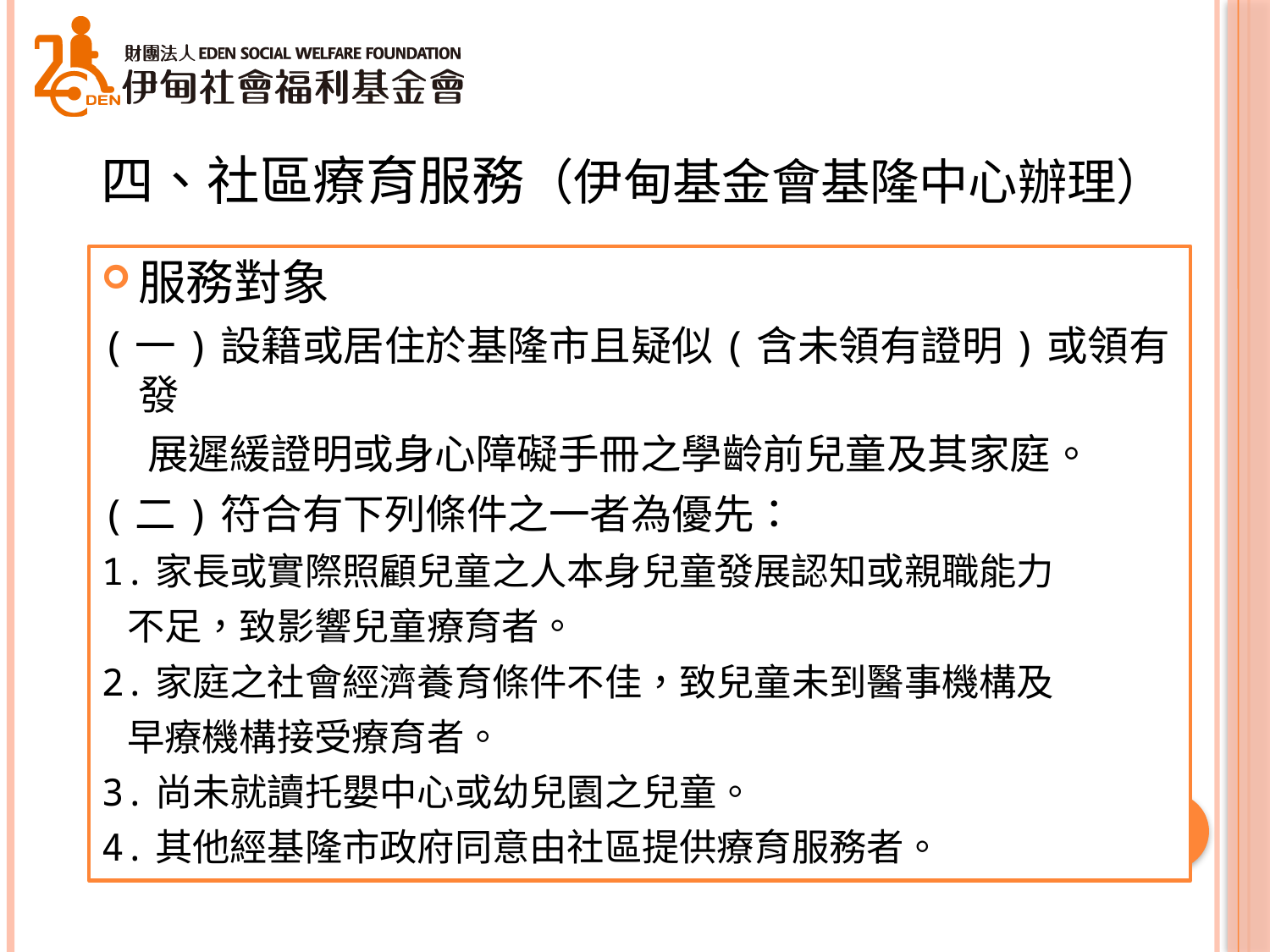

# 四、社區療育服務（伊甸基金會基隆中心辦理）
服務對象
(一)設籍或居住於基隆市且疑似(含未領有證明)或領有發
    展遲緩證明或身心障礙手冊之學齡前兒童及其家庭。
(二)符合有下列條件之一者為優先：
1.家長或實際照顧兒童之人本身兒童發展認知或親職能力
  不足，致影響兒童療育者。
2.家庭之社會經濟養育條件不佳，致兒童未到醫事機構及
  早療機構接受療育者。
3.尚未就讀托嬰中心或幼兒園之兒童。
4.其他經基隆市政府同意由社區提供療育服務者。
8